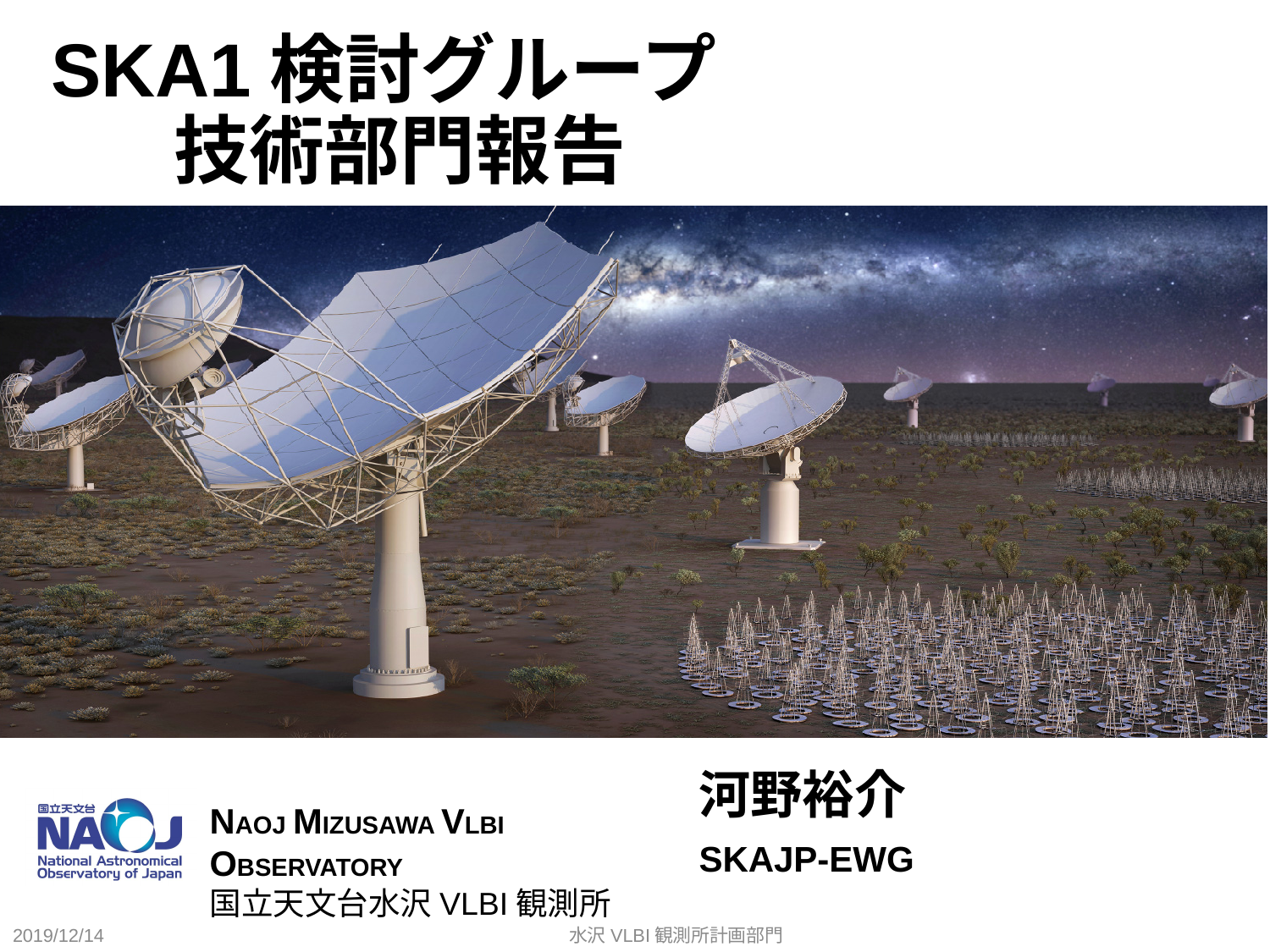

# SKA1検討グループ　 技術部門報告
河野裕介
SKAJP-EWG
2019/12/14
水沢VLBI観測所計画部門
1